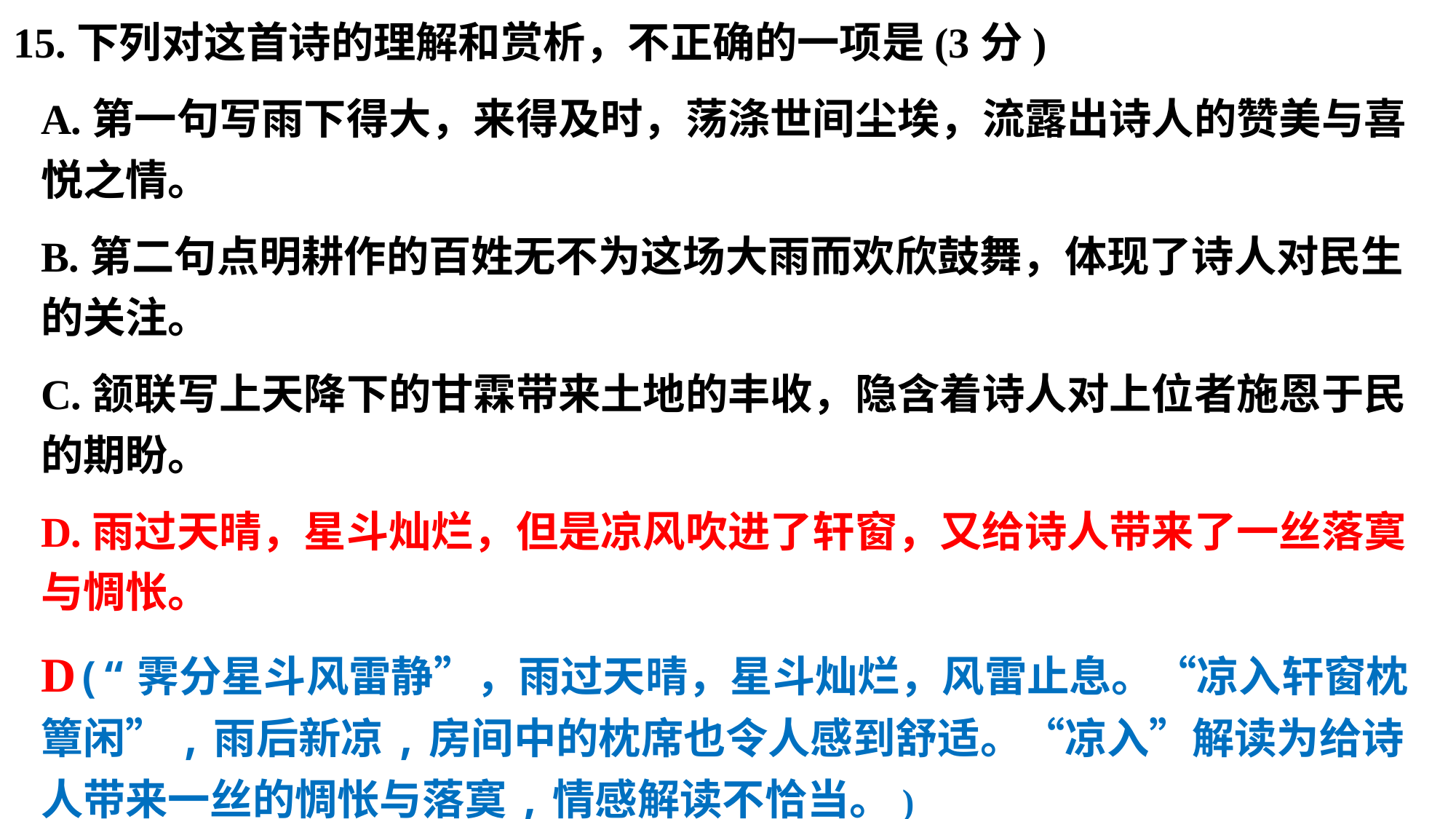

15.下列对这首诗的理解和赏析，不正确的一项是(3分)
A.第一句写雨下得大，来得及时，荡涤世间尘埃，流露出诗人的赞美与喜悦之情。
B.第二句点明耕作的百姓无不为这场大雨而欢欣鼓舞，体现了诗人对民生的关注。
C.颔联写上天降下的甘霖带来土地的丰收，隐含着诗人对上位者施恩于民的期盼。
D.雨过天晴，星斗灿烂，但是凉风吹进了轩窗，又给诗人带来了一丝落寞与惆怅。
D(“霁分星斗风雷静”，雨过天晴，星斗灿烂，风雷止息。“凉入轩窗枕簟闲”,雨后新凉,房间中的枕席也令人感到舒适。“凉入”解读为给诗人带来一丝的惆怅与落寞,情感解读不恰当。)